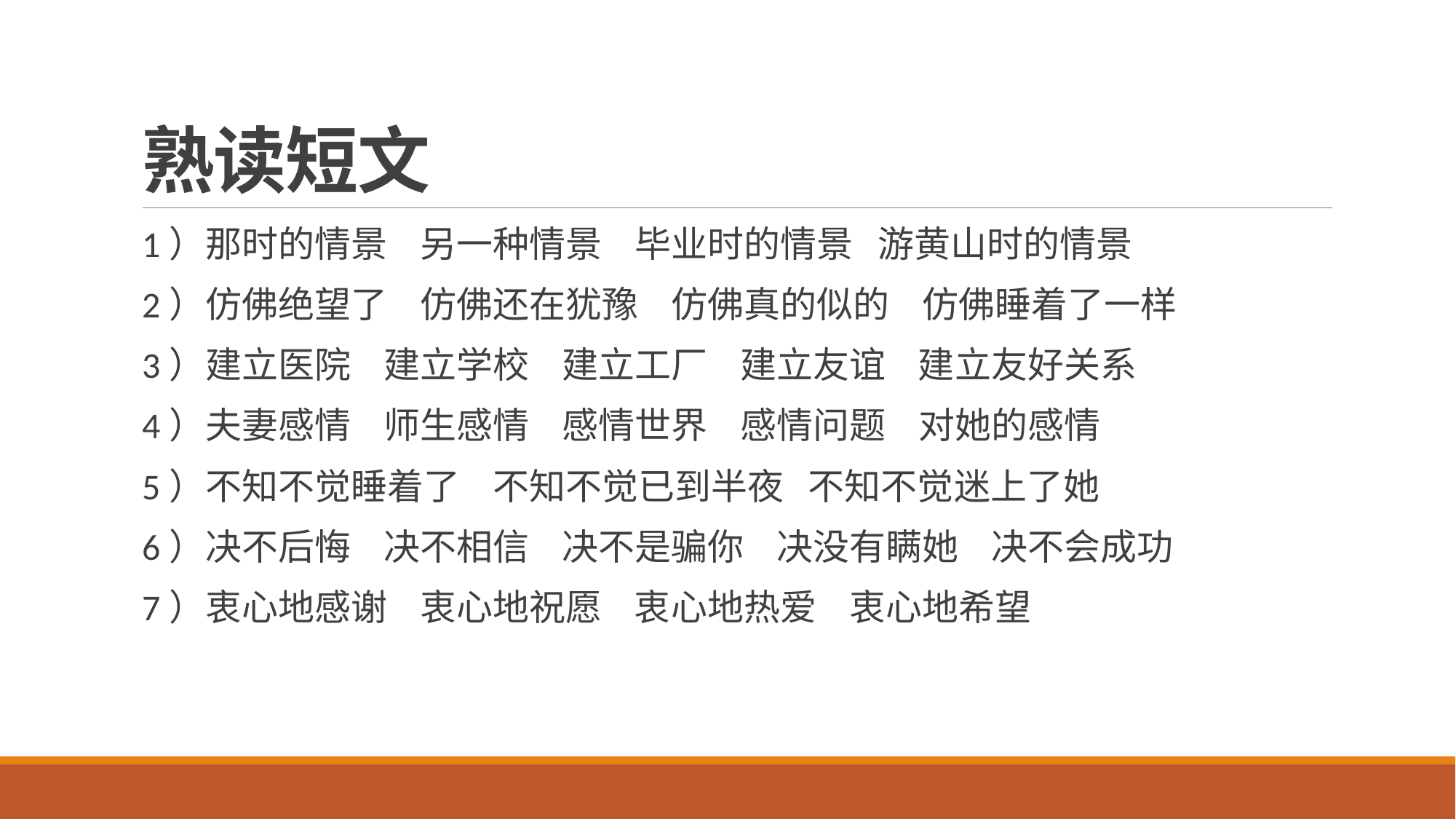

# 熟读短文
1）那时的情景    另一种情景    毕业时的情景   游黄山时的情景
2）仿佛绝望了    仿佛还在犹豫    仿佛真的似的    仿佛睡着了一样
3）建立医院    建立学校    建立工厂    建立友谊    建立友好关系
4）夫妻感情    师生感情    感情世界    感情问题    对她的感情
5）不知不觉睡着了    不知不觉已到半夜   不知不觉迷上了她
6）决不后悔    决不相信    决不是骗你    决没有瞒她    决不会成功
7）衷心地感谢    衷心地祝愿    衷心地热爱    衷心地希望